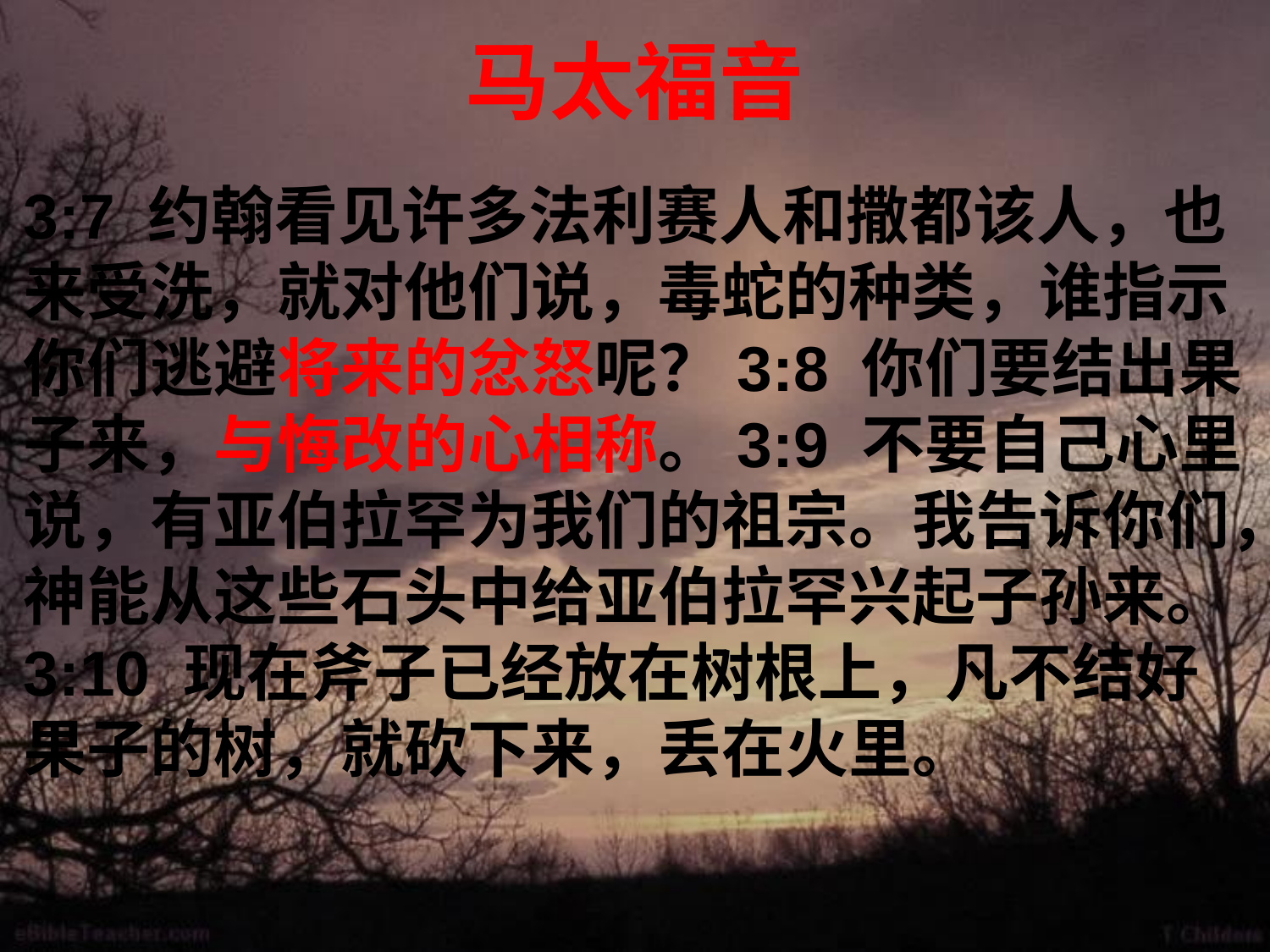

# 马太福音
3:7 约翰看见许多法利赛人和撒都该人，也来受洗，就对他们说，毒蛇的种类，谁指示你们逃避将来的忿怒呢？3:8 你们要结出果子来，与悔改的心相称。3:9 不要自己心里说，有亚伯拉罕为我们的祖宗。我告诉你们，神能从这些石头中给亚伯拉罕兴起子孙来。3:10 现在斧子已经放在树根上，凡不结好果子的树，就砍下来，丢在火里。